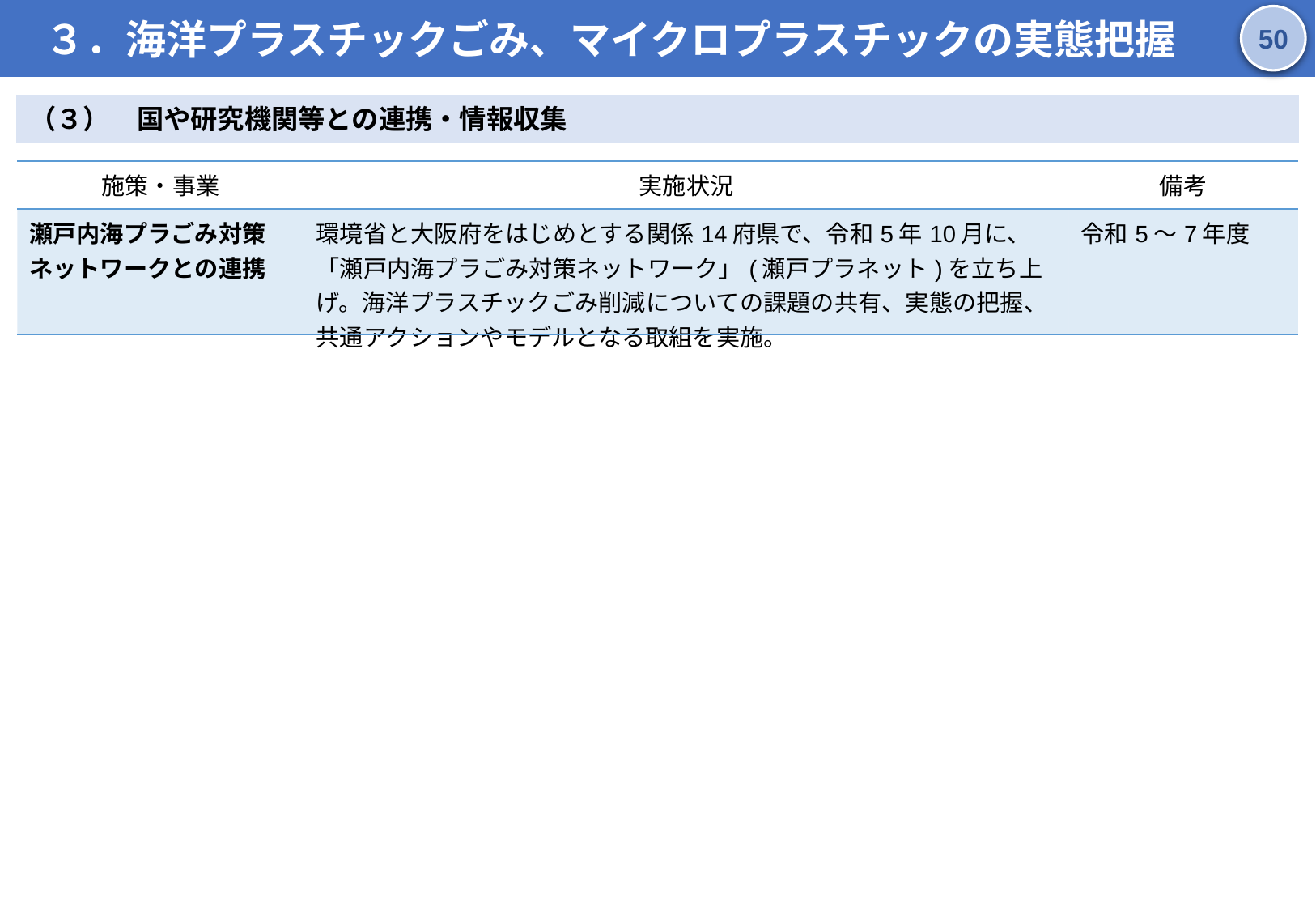

３．海洋プラスチックごみ、マイクロプラスチックの実態把握
50
（３）　国や研究機関等との連携・情報収集
| 施策・事業 | 実施状況 | 備考 |
| --- | --- | --- |
| 瀬戸内海プラごみ対策ネットワークとの連携 | 環境省と大阪府をはじめとする関係14府県で、令和5年10月に、「瀬戸内海プラごみ対策ネットワーク」(瀬戸プラネット)を立ち上げ。海洋プラスチックごみ削減についての課題の共有、実態の把握、共通アクションやモデルとなる取組を実施。 | 令和5～7年度 |